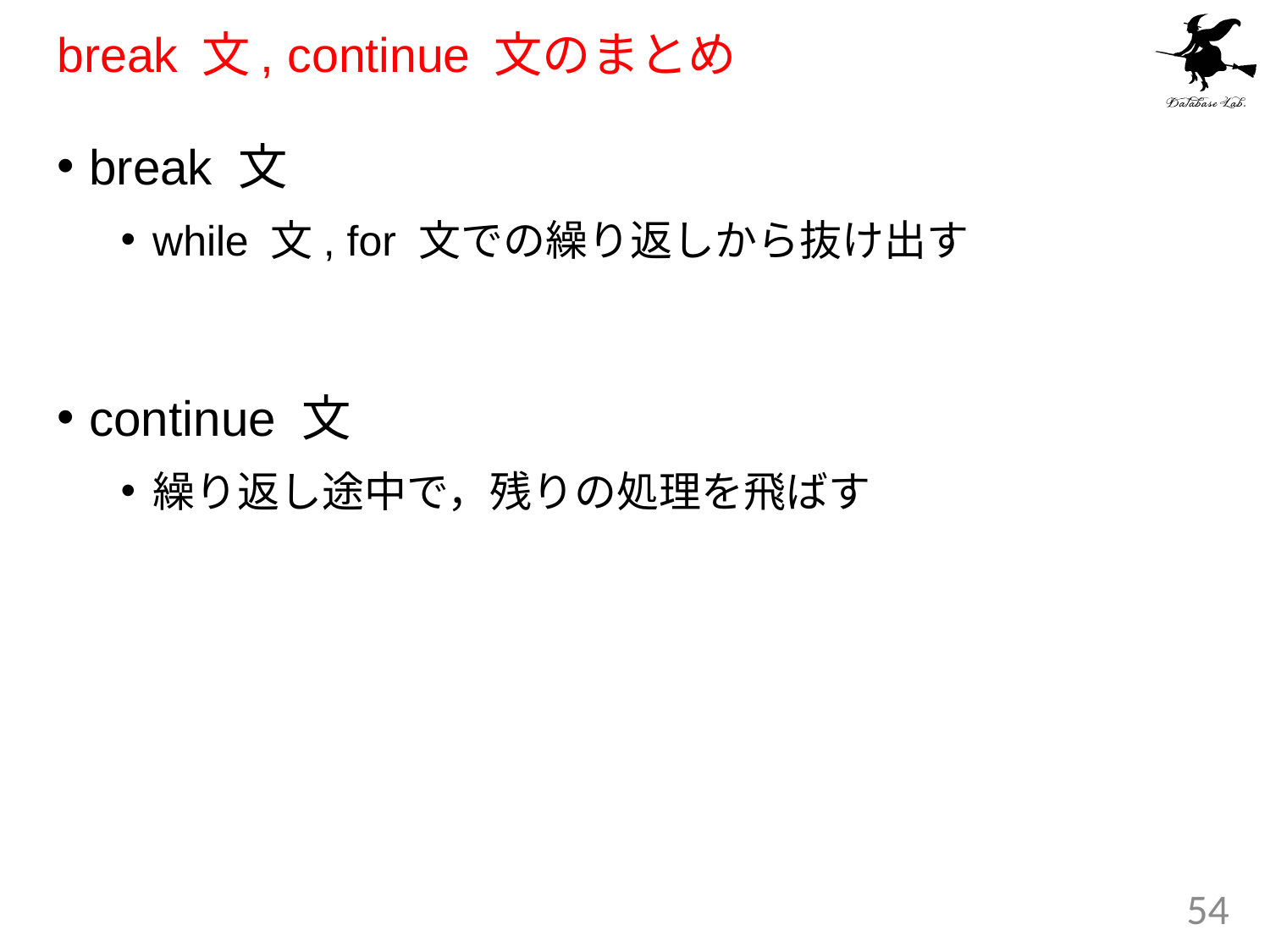

# break 文, continue 文のまとめ
break 文
while 文, for 文での繰り返しから抜け出す

continue 文
繰り返し途中で，残りの処理を飛ばす
54